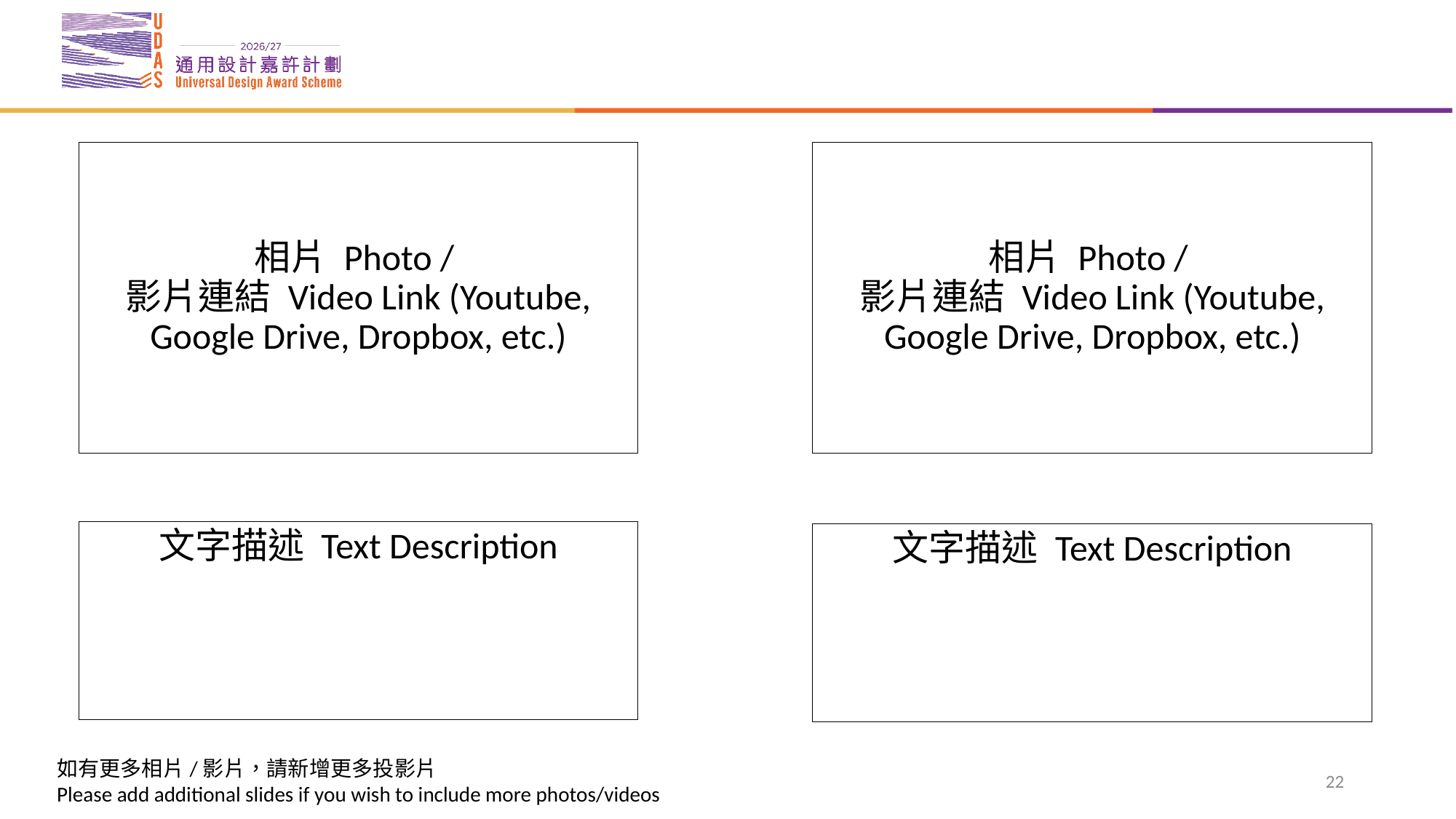

相片 Photo /
影片連結 Video Link (Youtube, Google Drive, Dropbox, etc.)
相片 Photo /
影片連結 Video Link (Youtube, Google Drive, Dropbox, etc.)
文字描述 Text Description
文字描述 Text Description
22